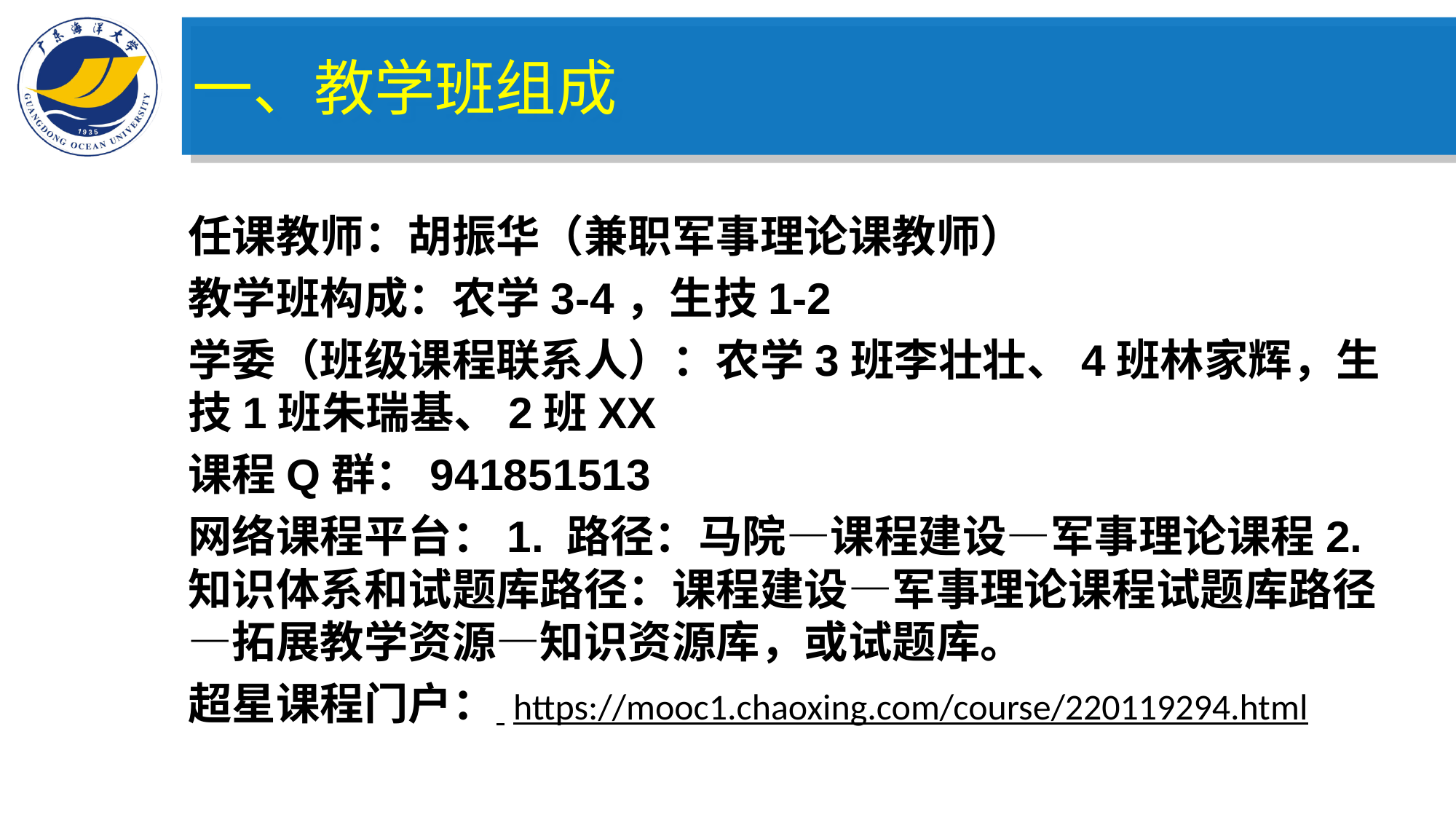

一、教学班组成
任课教师：胡振华（兼职军事理论课教师）
教学班构成：农学3-4，生技1-2
学委（班级课程联系人）：农学3班李壮壮、4班林家辉，生技1班朱瑞基、2班XX
课程Q群：941851513
网络课程平台：1. 路径：马院—课程建设—军事理论课程2. 知识体系和试题库路径：课程建设—军事理论课程试题库路径—拓展教学资源—知识资源库，或试题库。
超星课程门户： https://mooc1.chaoxing.com/course/220119294.html